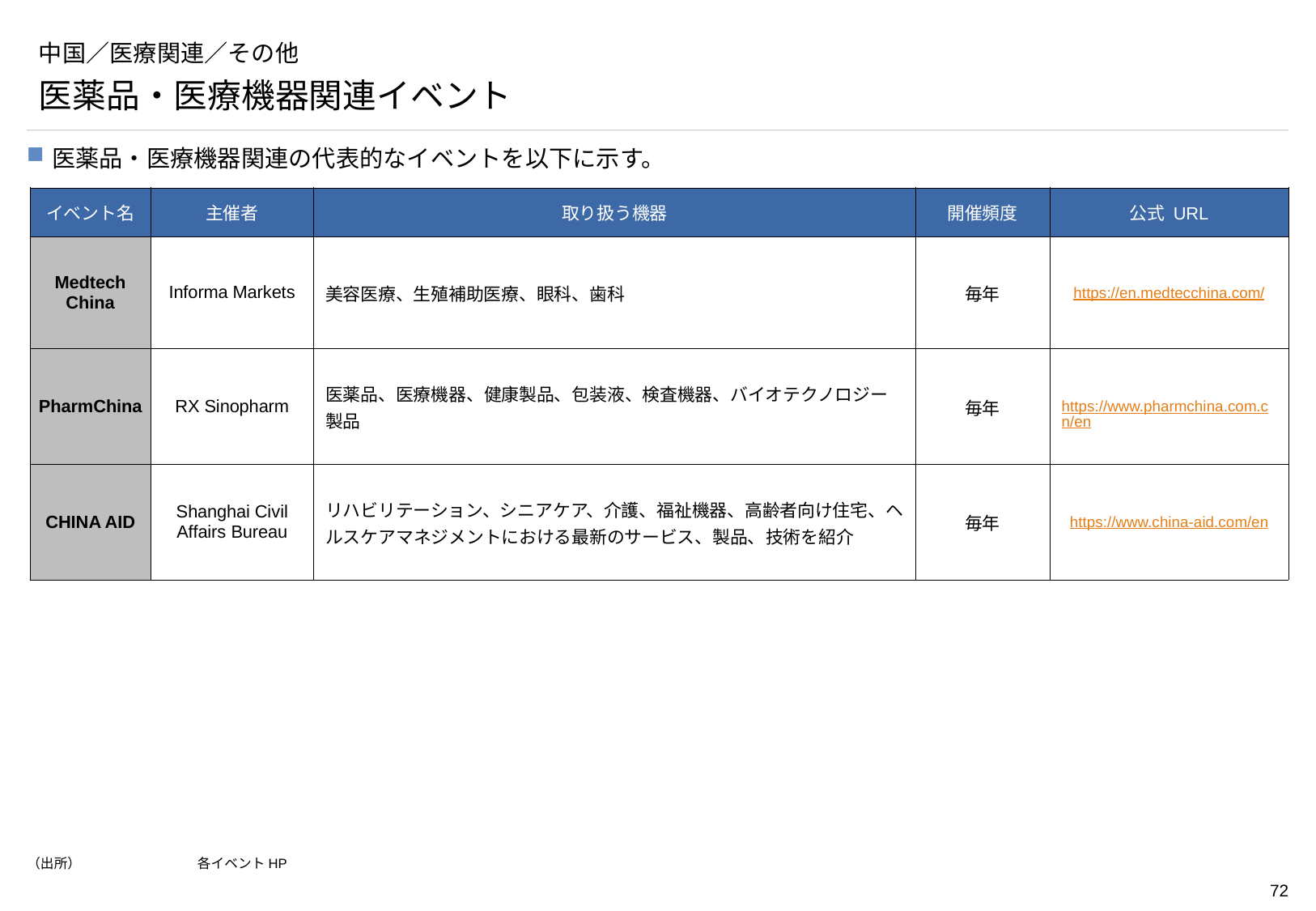

# 中国／医療関連／その他
医薬品・医療機器関連イベント
医薬品・医療機器関連の代表的なイベントを以下に示す。
| イベント名 | 主催者 | 取り扱う機器 | 開催頻度 | 公式 URL |
| --- | --- | --- | --- | --- |
| Medtech China | Informa Markets | 美容医療、生殖補助医療、眼科、歯科 | 毎年 | https://en.medtecchina.com/ |
| PharmChina | RX Sinopharm | 医薬品、医療機器、健康製品、包装液、検査機器、バイオテクノロジー製品 | 毎年 | https://www.pharmchina.com.cn/en |
| CHINA AID | Shanghai Civil Affairs Bureau | リハビリテーション、シニアケア、介護、福祉機器、高齢者向け住宅、ヘルスケアマネジメントにおける最新のサービス、製品、技術を紹介 | 毎年 | https://www.china-aid.com/en |
（出所）	 各イベントHP